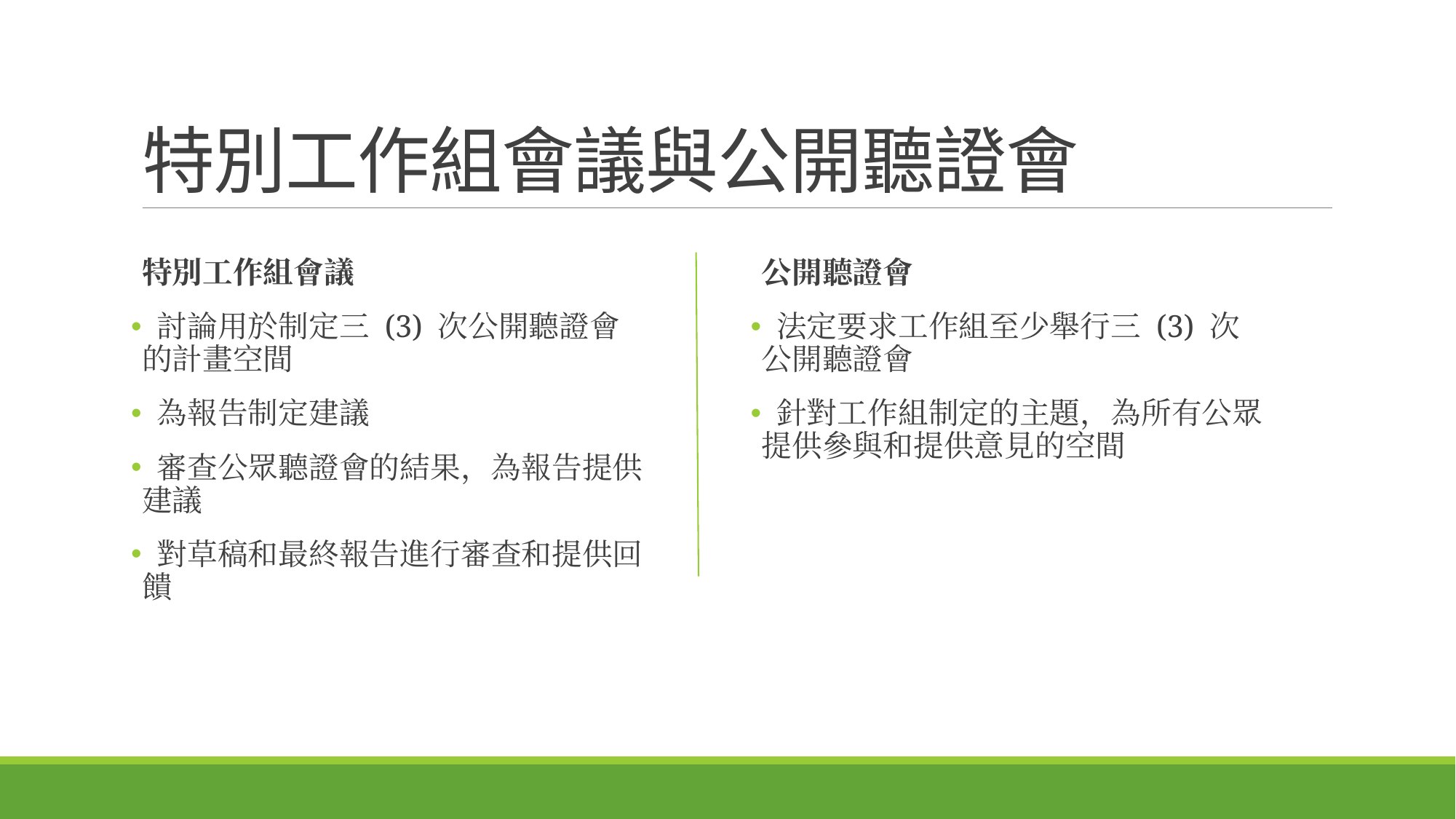

# 特別工作組會議與公開聽證會
特別工作組會議
 討論用於制定三 (3) 次公開聽證會的計畫空間
 為報告制定建議
 審查公眾聽證會的結果，為報告提供建議
 對草稿和最終報告進行審查和提供回饋
公開聽證會
 法定要求工作組至少舉行三 (3) 次公開聽證會
 針對工作組制定的主題，為所有公眾提供參與和提供意見的空間